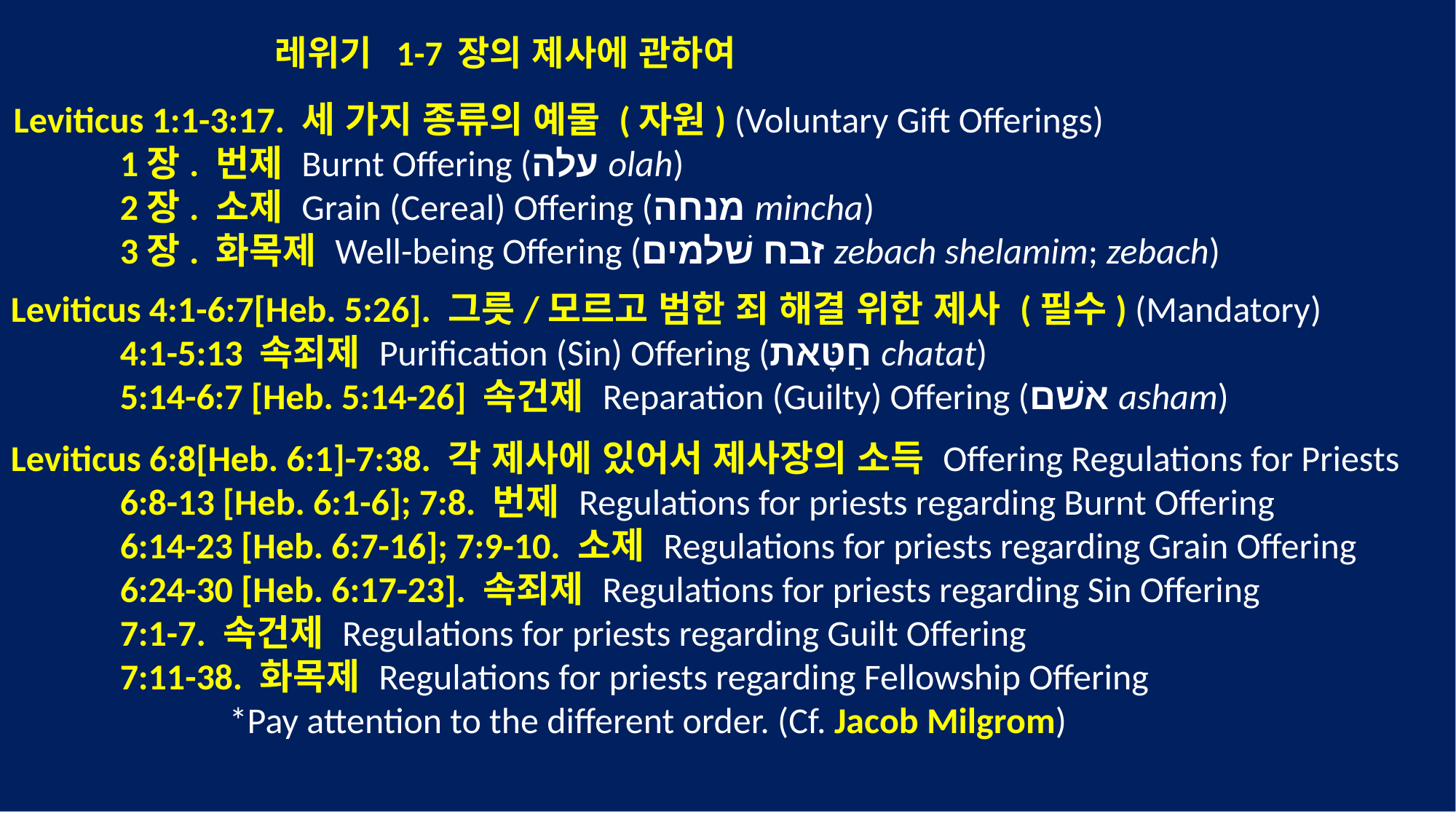

레위기 1-7장의 제사에 관하여
 Leviticus 1:1-3:17. 세 가지 종류의 예물 (자원) (Voluntary Gift Offerings)
	1장. 번제 Burnt Offering (עלה olah)
	2장. 소제 Grain (Cereal) Offering (מנחה mincha)
	3장. 화목제 Well-being Offering (זבח שׁלמים zebach shelamim; zebach)

Leviticus 4:1-6:7[Heb. 5:26]. 그릇/모르고 범한 죄 해결 위한 제사 (필수) (Mandatory)
	4:1-5:13 속죄제 Purification (Sin) Offering (חַטָּאת chatat)
	5:14-6:7 [Heb. 5:14-26] 속건제 Reparation (Guilty) Offering (אשׁם asham)

Leviticus 6:8[Heb. 6:1]-7:38. 각 제사에 있어서 제사장의 소득 Offering Regulations for Priests
     	6:8-13 [Heb. 6:1-6]; 7:8. 번제 Regulations for priests regarding Burnt Offering
	6:14-23 [Heb. 6:7-16]; 7:9-10. 소제 Regulations for priests regarding Grain Offering
	6:24-30 [Heb. 6:17-23]. 속죄제 Regulations for priests regarding Sin Offering
     	7:1-7. 속건제 Regulations for priests regarding Guilt Offering
     	7:11-38. 화목제 Regulations for priests regarding Fellowship Offering
		*Pay attention to the different order. (Cf. Jacob Milgrom)